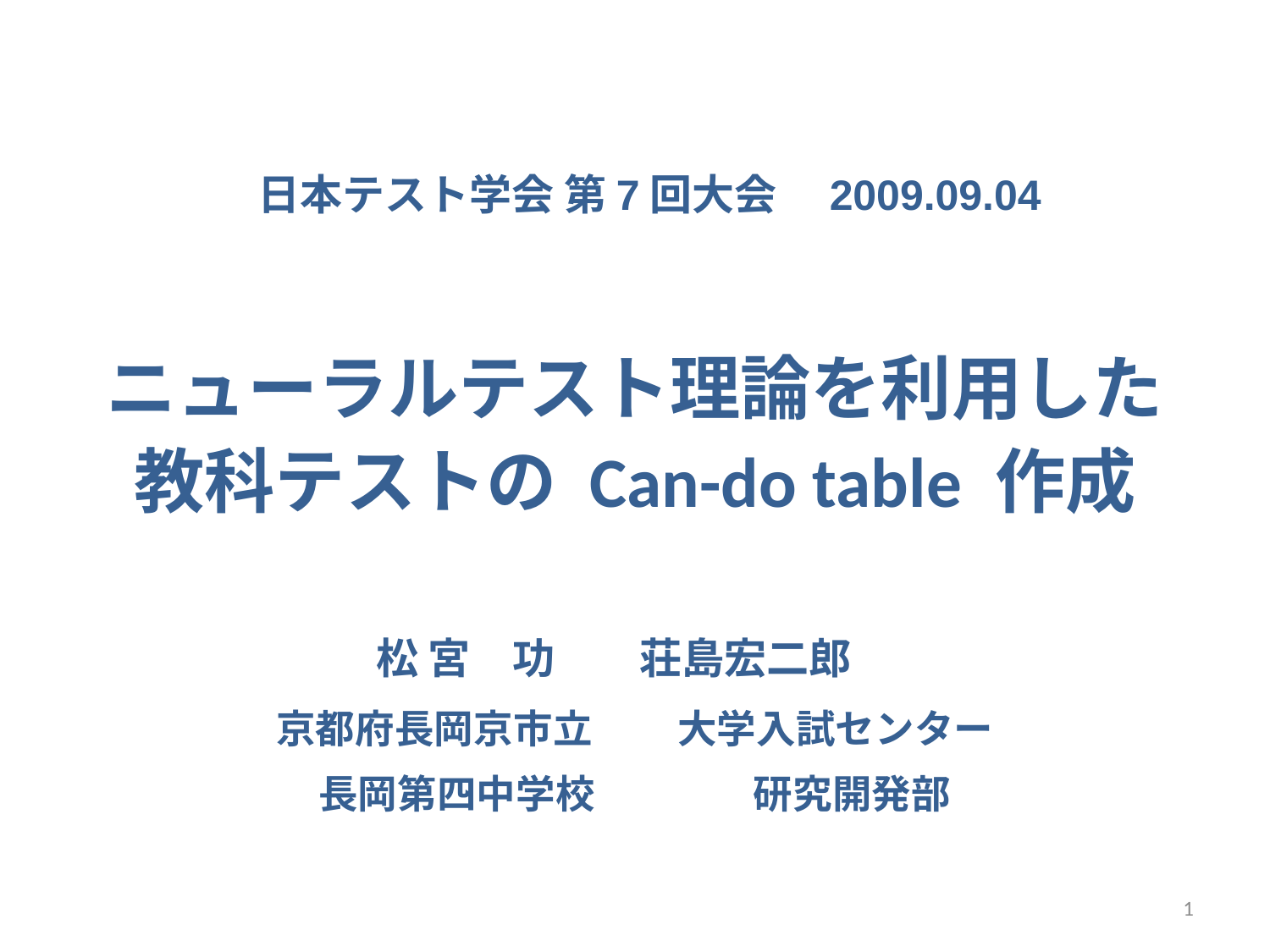

日本テスト学会 第7回大会　2009.09.04
# ニューラルテスト理論を利用した 教科テストの Can-do table 作成
松 宮　功　　荘島宏二郎
京都府長岡京市立　　大学入試センター
長岡第四中学校　　　　研究開発部
1